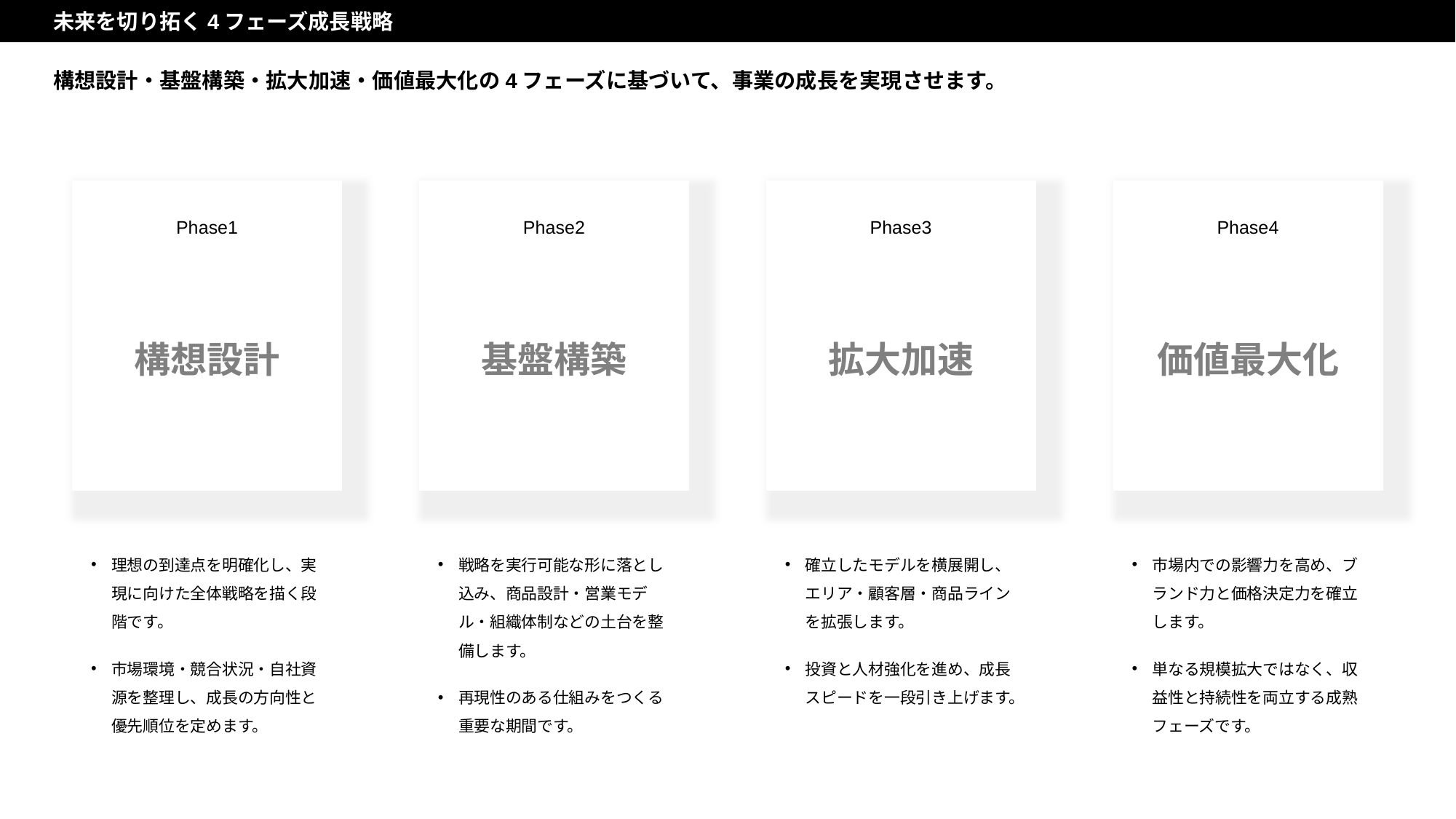

未来を切り拓く4フェーズ成長戦略
　　構想設計・基盤構築・拡大加速・価値最大化の4フェーズに基づいて、事業の成長を実現させます。
Phase1
構想設計
理想の到達点を明確化し、実現に向けた全体戦略を描く段階です。
市場環境・競合状況・自社資源を整理し、成長の方向性と優先順位を定めます。
Phase2
基盤構築
戦略を実行可能な形に落とし込み、商品設計・営業モデル・組織体制などの土台を整備します。
再現性のある仕組みをつくる重要な期間です。
Phase3
拡大加速
確立したモデルを横展開し、エリア・顧客層・商品ラインを拡張します。
投資と人材強化を進め、成長スピードを一段引き上げます。
Phase4
価値最大化
市場内での影響力を高め、ブランド力と価格決定力を確立します。
単なる規模拡大ではなく、収益性と持続性を両立する成熟フェーズです。